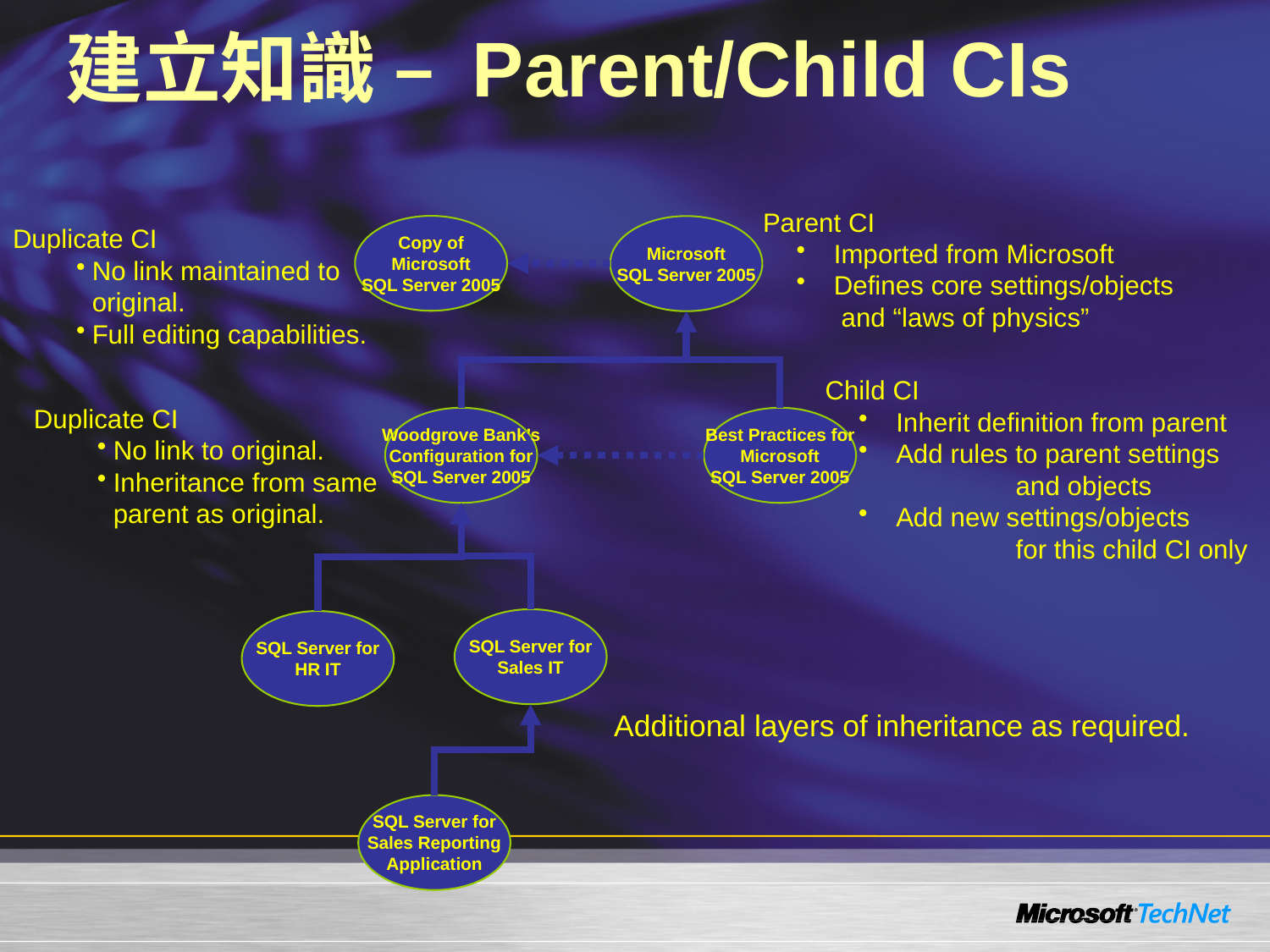

# 建立知識 – Parent/Child CIs
Parent CI
 Imported from Microsoft
 Defines core settings/objects
  and “laws of physics”
Copy of
Microsoft
SQL Server 2005
Duplicate CI
No link maintained to original.
Full editing capabilities.
Microsoft
SQL Server 2005
Child CI
 Inherit definition from parent
 Add rules to parent settings
	and objects
 Add new settings/objects
	for this child CI only
Duplicate CI
No link to original.
Inheritance from same parent as original.
Woodgrove Bank’s
Configuration for
SQL Server 2005
Best Practices for
Microsoft
SQL Server 2005
SQL Server for
Sales IT
SQL Server for
HR IT
Additional layers of inheritance as required.
SQL Server for
Sales Reporting
Application